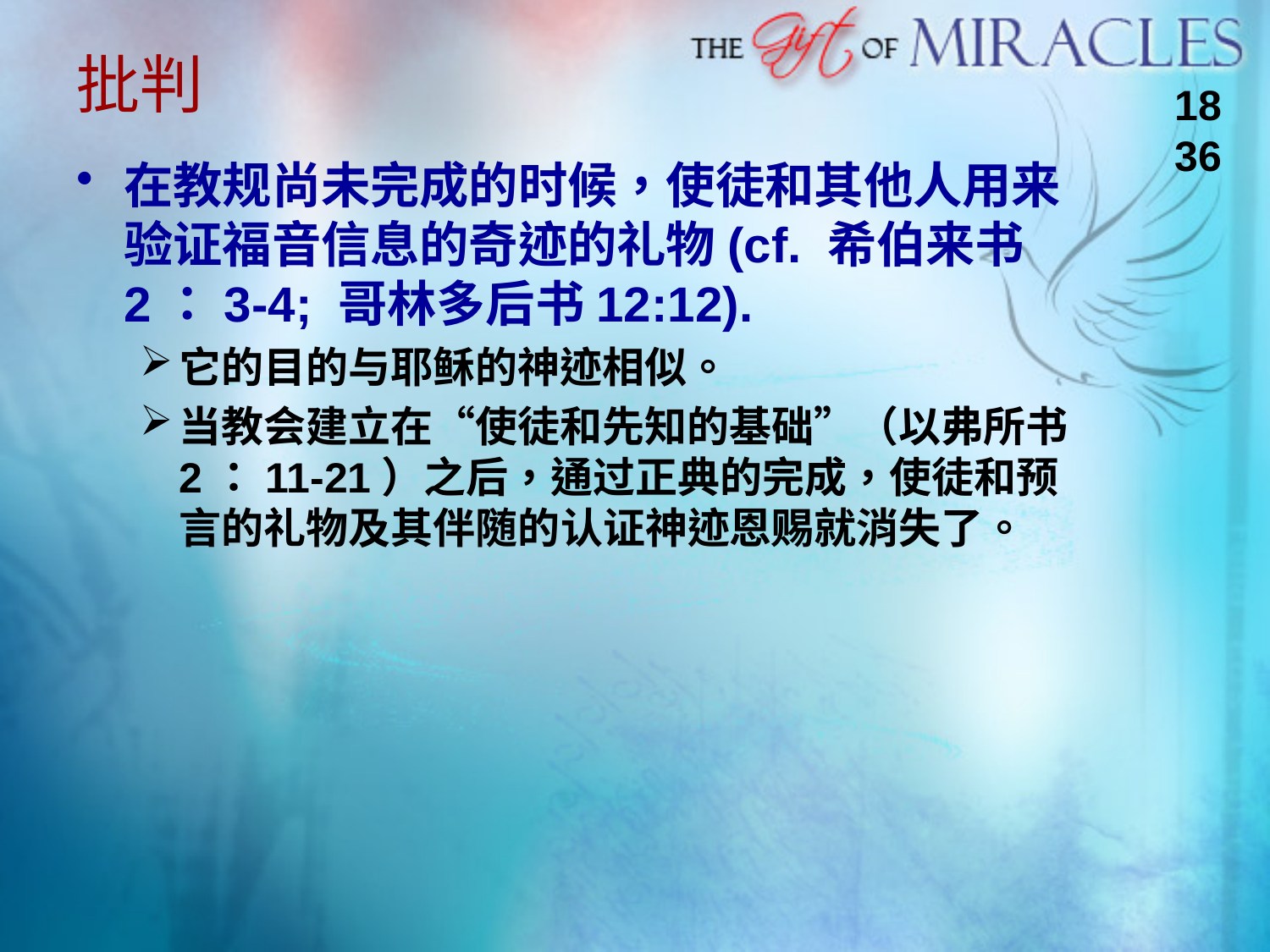

# 批判
18
36
在教规尚未完成的时候，使徒和其他人用来验证福音信息的奇迹的礼物(cf. 希伯来书2：3-4; 哥林多后书12:12).
它的目的与耶稣的神迹相似。
当教会建立在“使徒和先知的基础”（以弗所书2：11-21）之后，通过正典的完成，使徒和预言的礼物及其伴随的认证神迹恩赐就消失了。